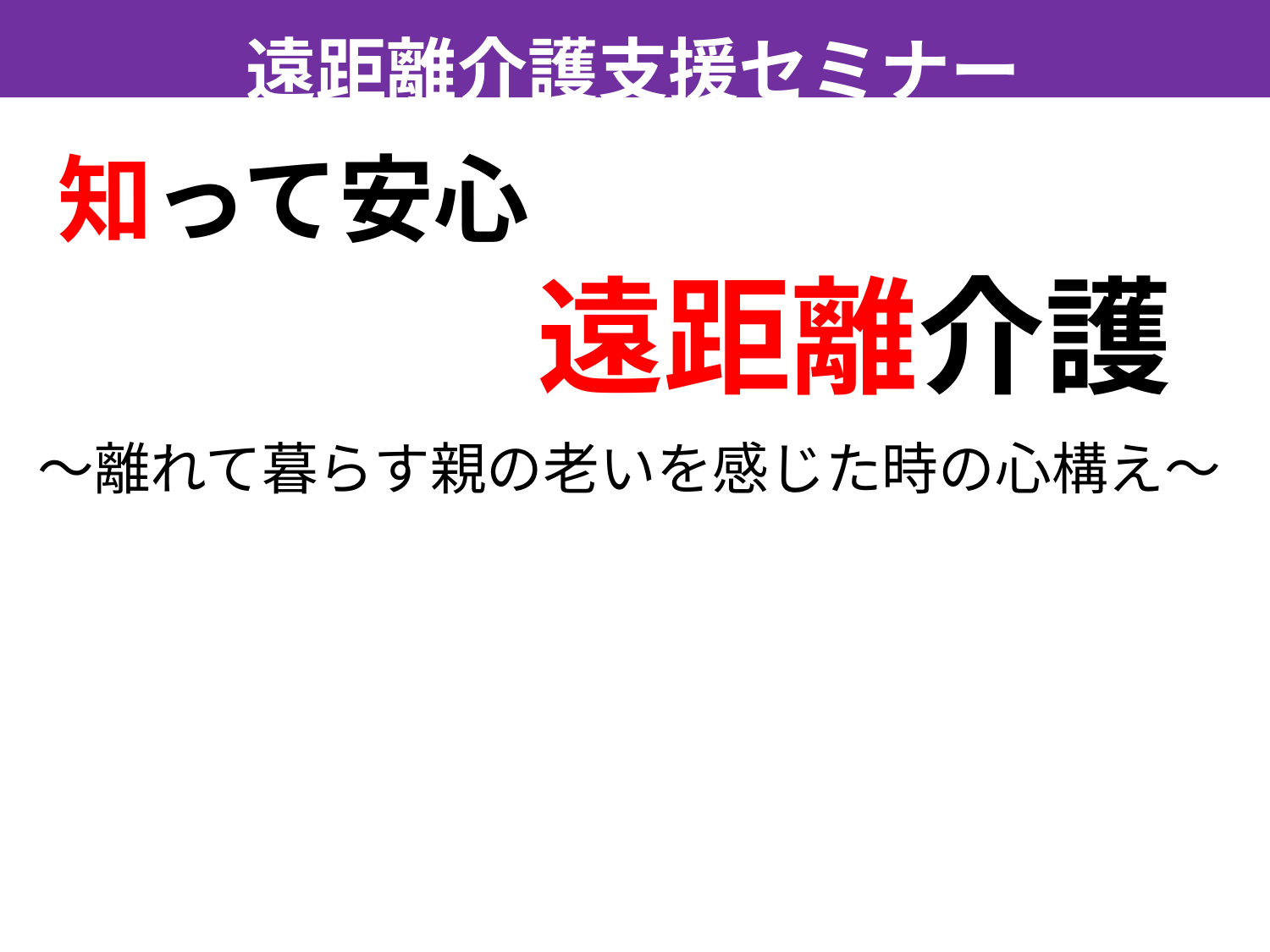

# 遠距離介護支援セミナー
知って安心
遠距離介護
～離れて暮らす親の老いを感じた時の心構え～